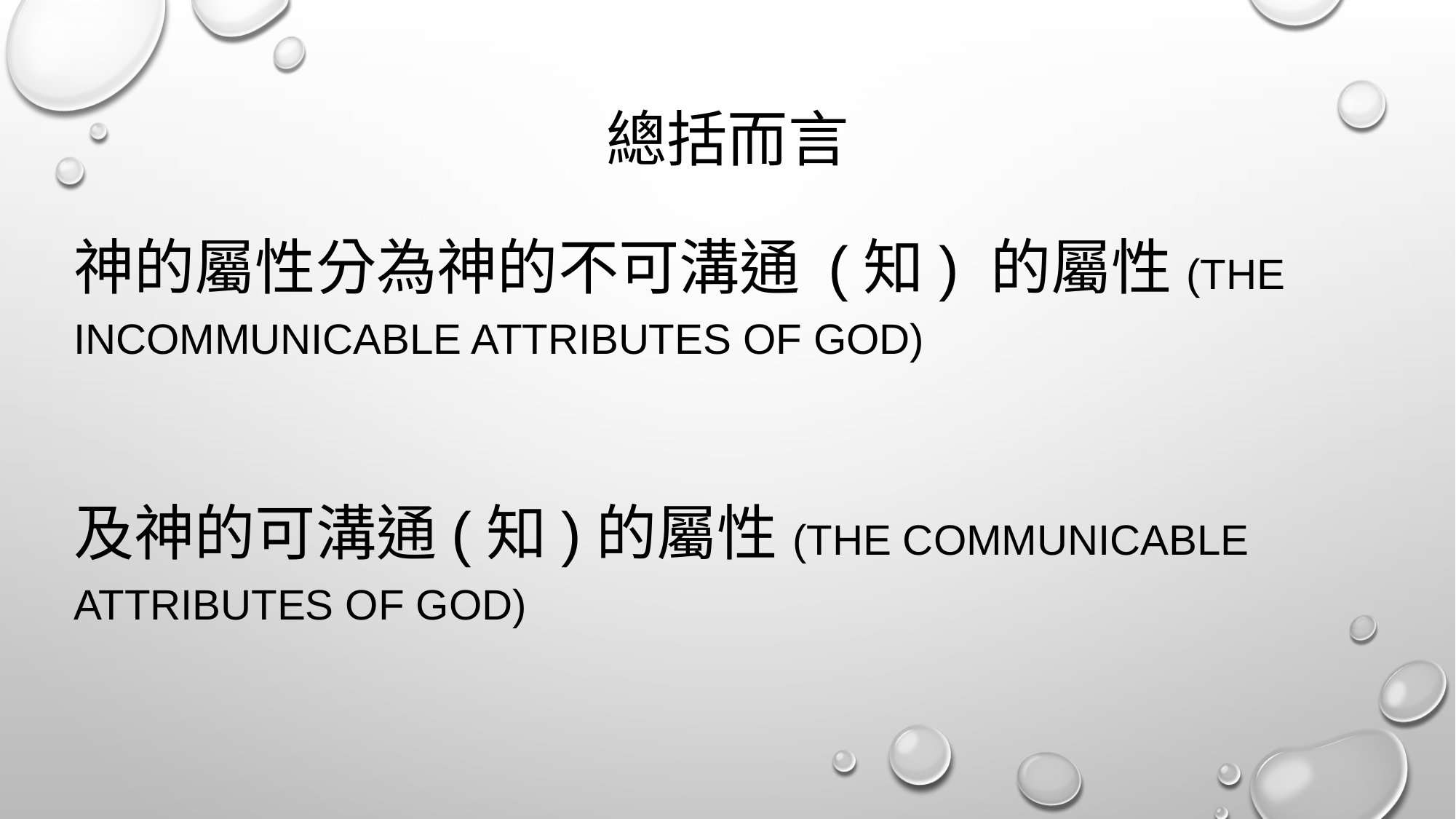

# 總括而言
神的屬性分為神的不可溝通 (知) 的屬性(the incommunicable attributes of God)

及神的可溝通(知)的屬性(the communicable attributes of God)